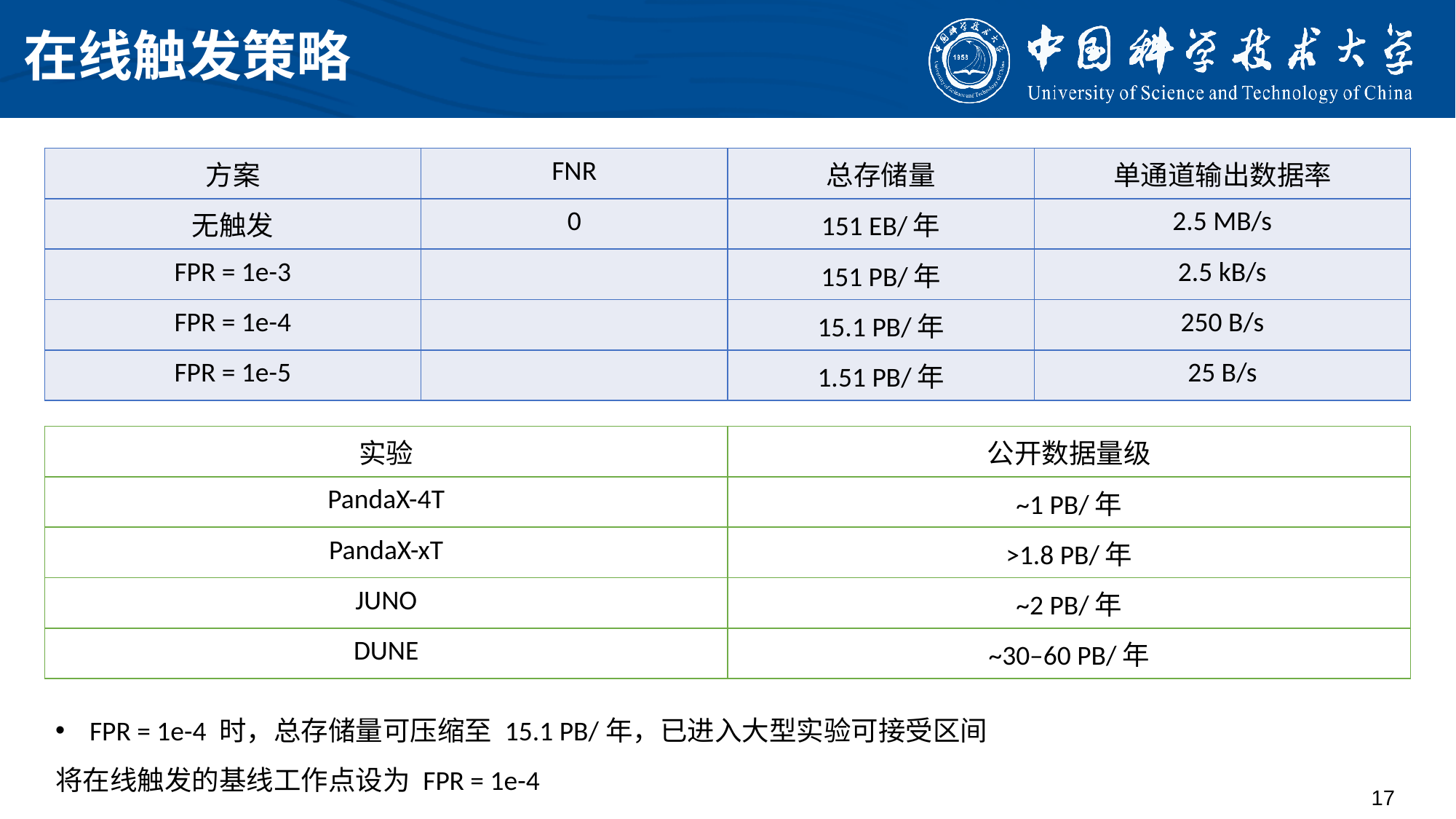

# 在线触发策略
| 方案 | FNR | 总存储量 | 单通道输出数据率 |
| --- | --- | --- | --- |
| 无触发 | 0 | 151 EB/年 | 2.5 MB/s |
| FPR = 1e-3 |  | 151 PB/年 | 2.5 kB/s |
| FPR = 1e-4 |  | 15.1 PB/年 | 250 B/s |
| FPR = 1e-5 |  | 1.51 PB/年 | 25 B/s |
| 实验 | 公开数据量级 |
| --- | --- |
| PandaX-4T | ~1 PB/年 |
| PandaX-xT | >1.8 PB/年 |
| JUNO | ~2 PB/年 |
| DUNE | ~30–60 PB/年 |
FPR = 1e-4 时，总存储量可压缩至 15.1 PB/年，已进入大型实验可接受区间
将在线触发的基线工作点设为 FPR = 1e-4
17